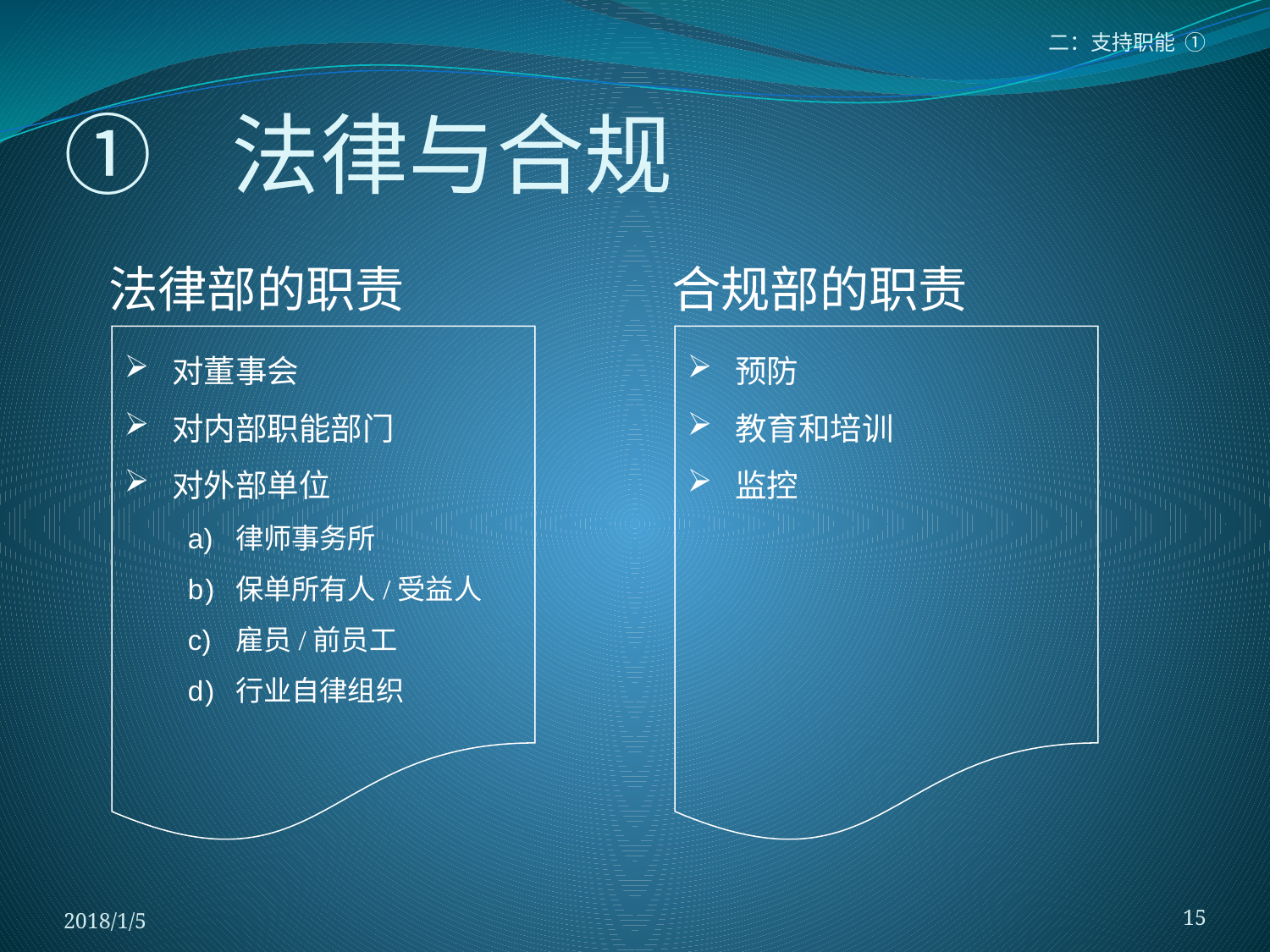

二：支持职能  ①
# ①   法律与合规
法律部的职责
合规部的职责
对董事会
对内部职能部门
对外部单位
律师事务所
保单所有人/受益人
雇员/前员工
行业自律组织
预防
教育和培训
监控
2018/1/5
15